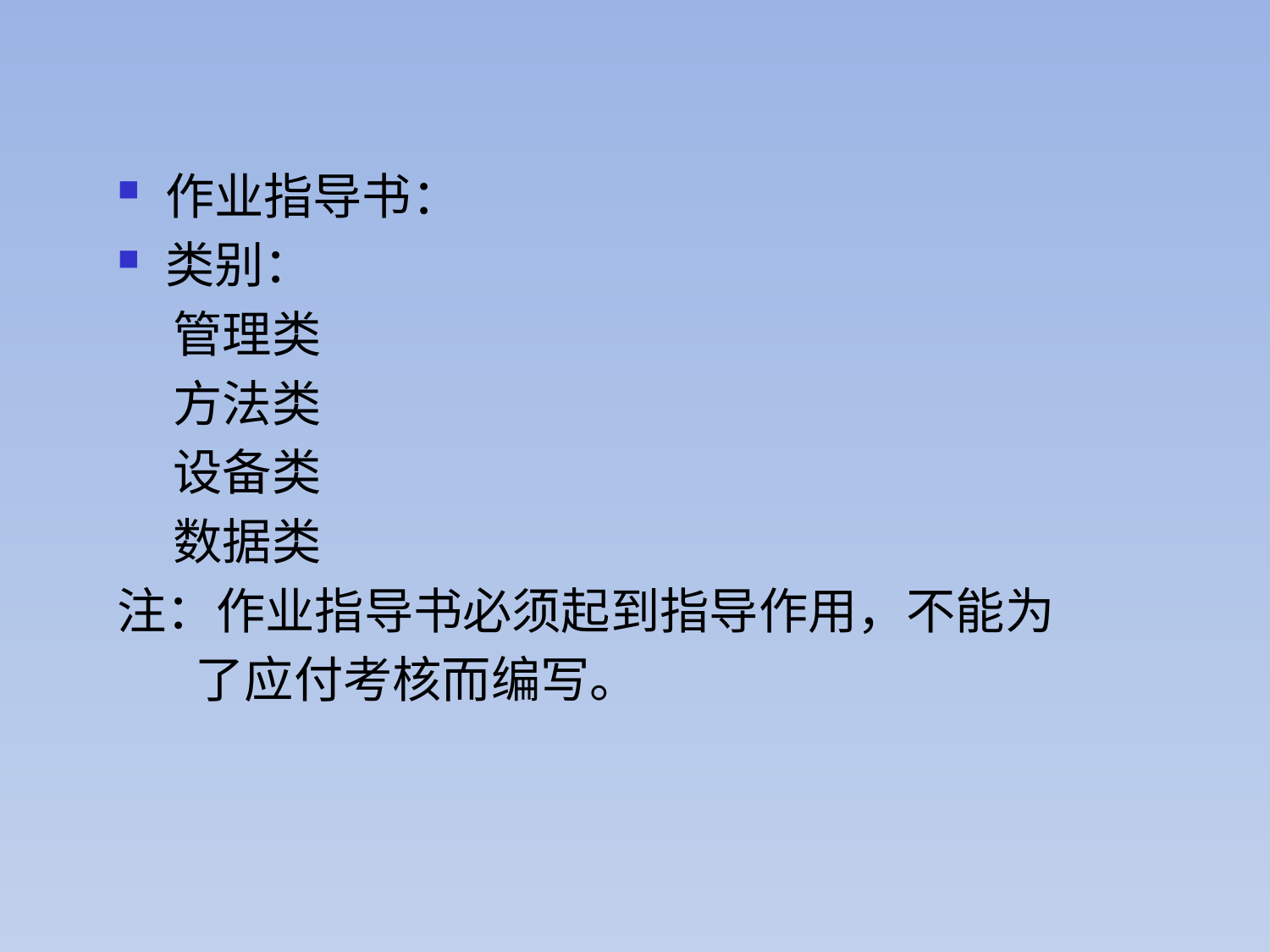

作业指导书：
类别：
    管理类
    方法类
    设备类
    数据类
注：作业指导书必须起到指导作用，不能为
      了应付考核而编写。